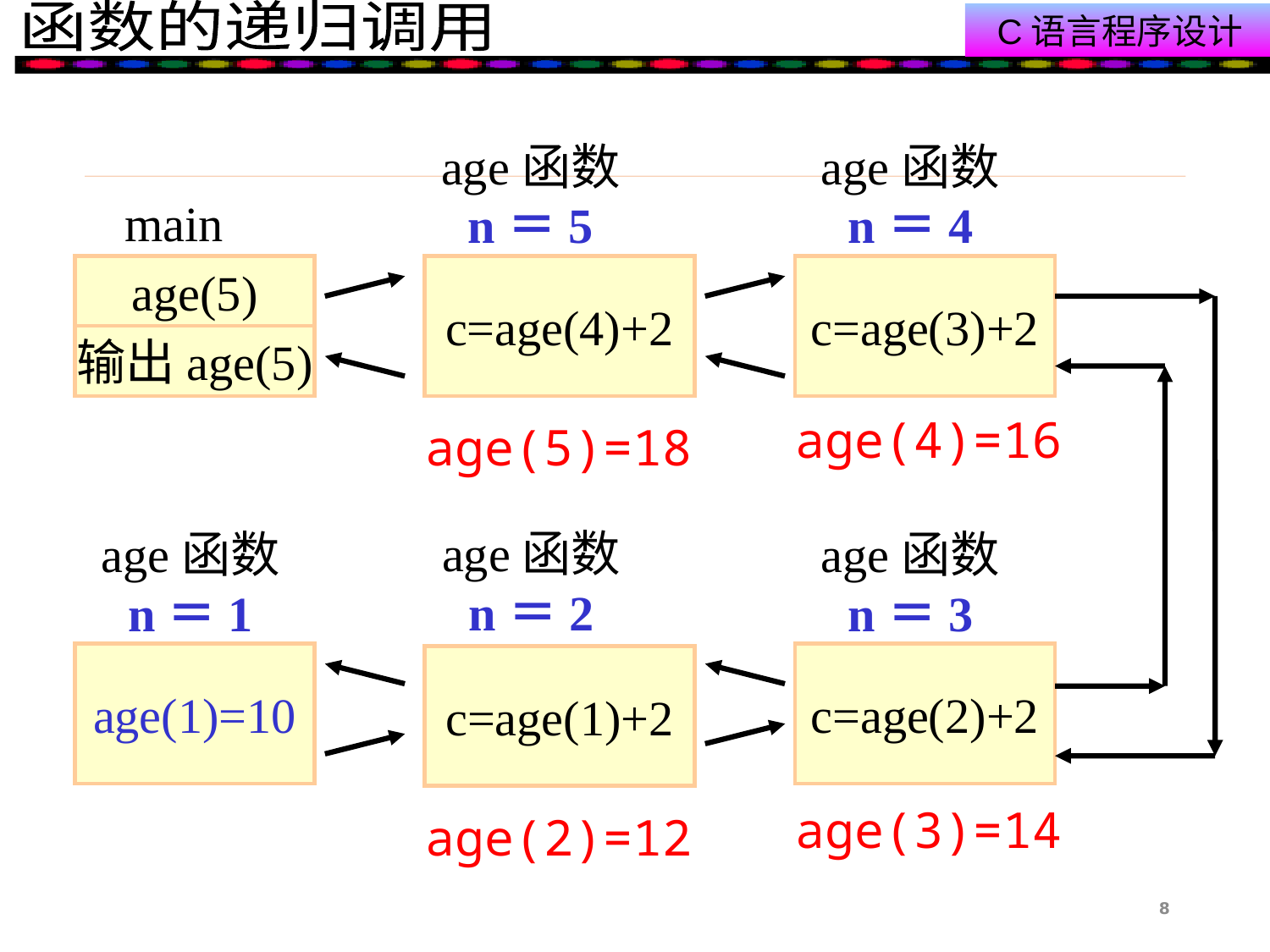

#
age函数
n＝5
age函数
n＝4
main

age(5)
c=age(4)+2
c=age(3)+2

输出age(5)

age(4)=16
age(5)=18
age函数
n＝2
age函数
n＝1
age函数
n＝3
age(1)=10
c=age(2)+2
c=age(1)+2

age(3)=14
age(2)=12
8